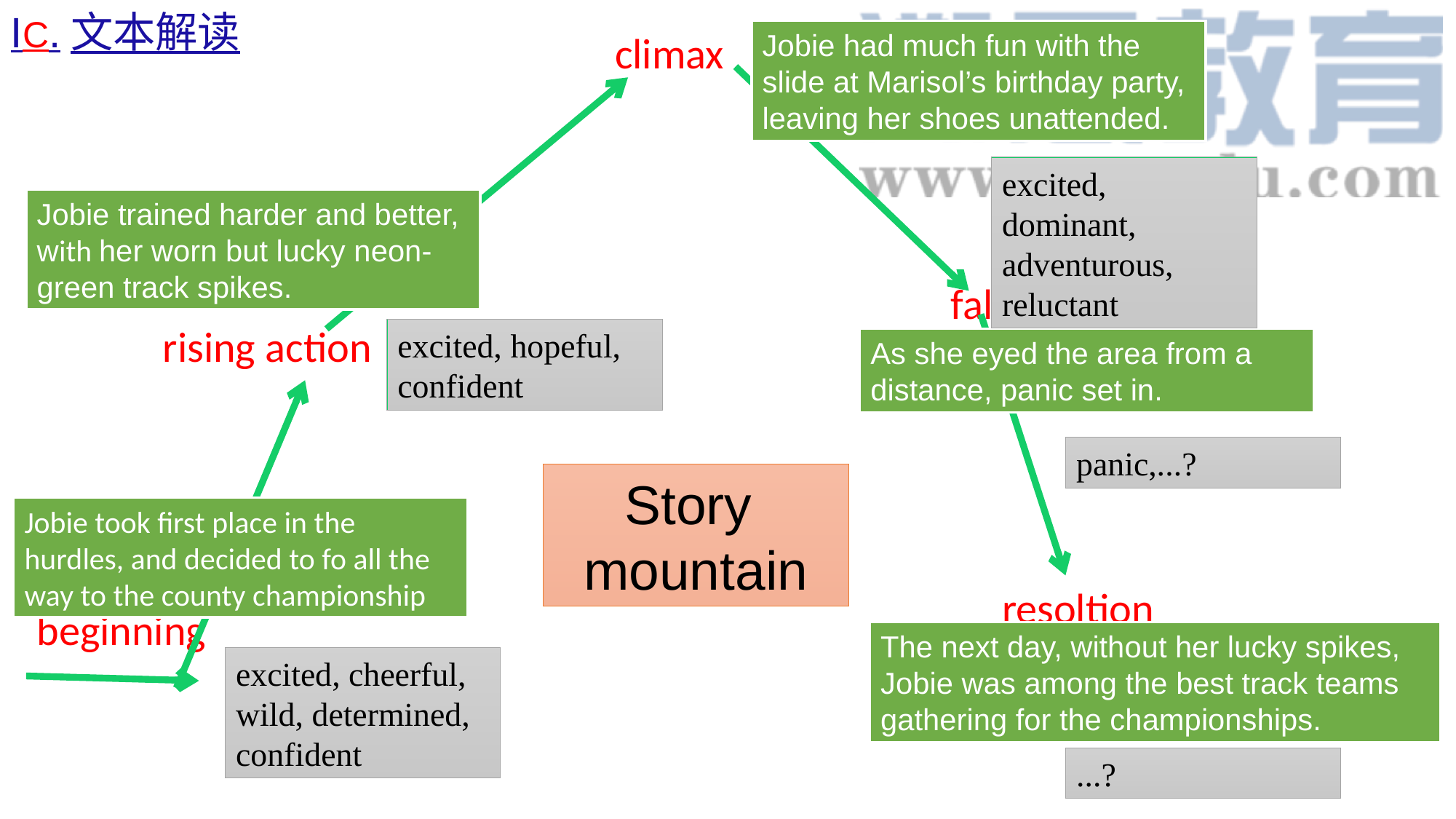

IC.文本解读
climax
Jobie had much fun with the slide at Marisol’s birthday party, leaving her shoes unattended.
excited, dominant, adventurous,
reluctant
Jobie trained harder and better, with her worn but lucky neon-green track spikes.
falling action
rising action
excited, hopeful,
confident
As she eyed the area from a distance, panic set in.
panic,...?
Story
mountain
Jobie took first place in the hurdles, and decided to fo all the way to the county championship
resoltion
beginning
The next day, without her lucky spikes, Jobie was among the best track teams gathering for the championships.
excited, cheerful,
wild, determined, confident
...?